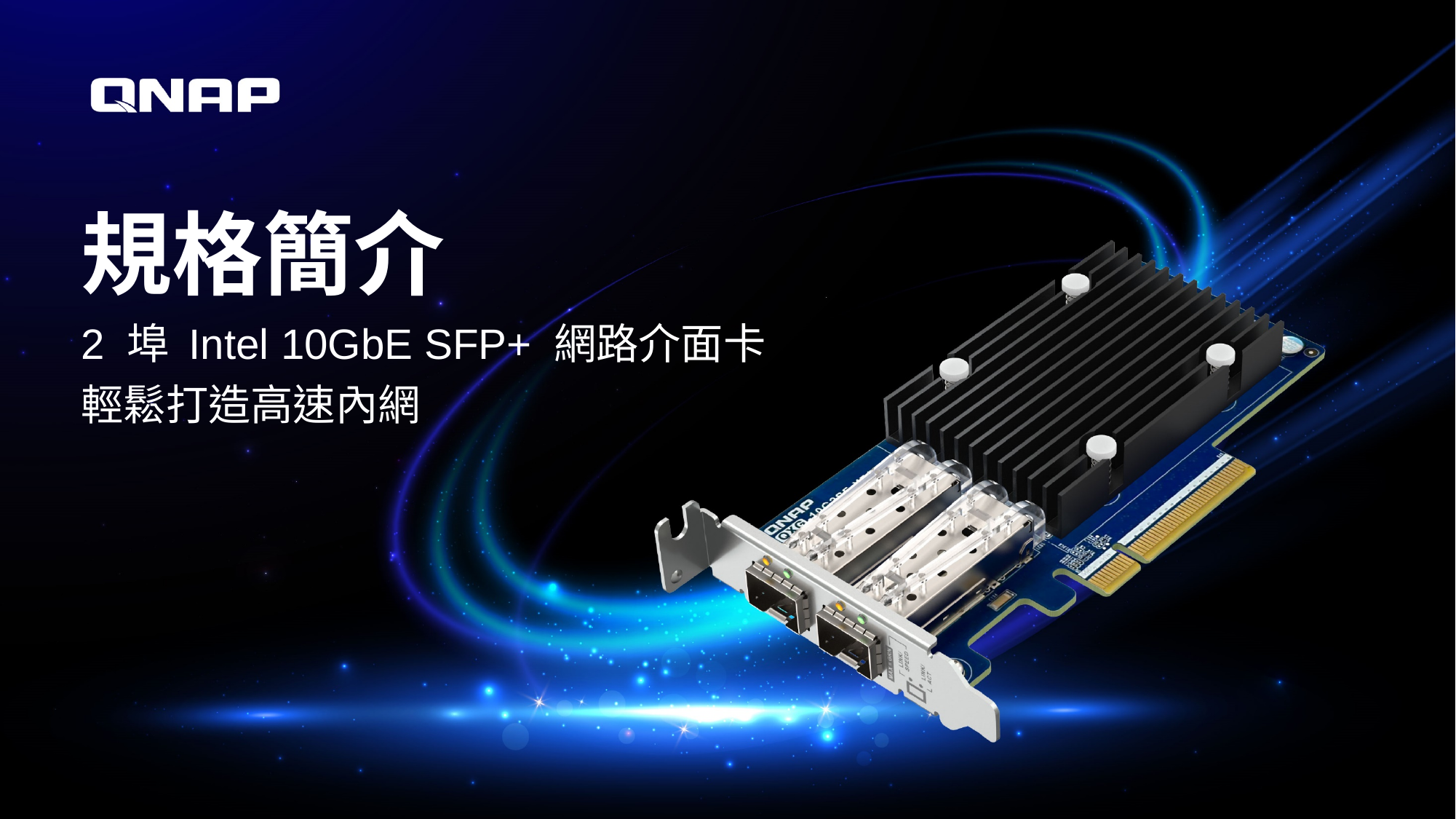

規格簡介
2 埠 Intel 10GbE SFP+ 網路介面卡
輕鬆打造高速內網